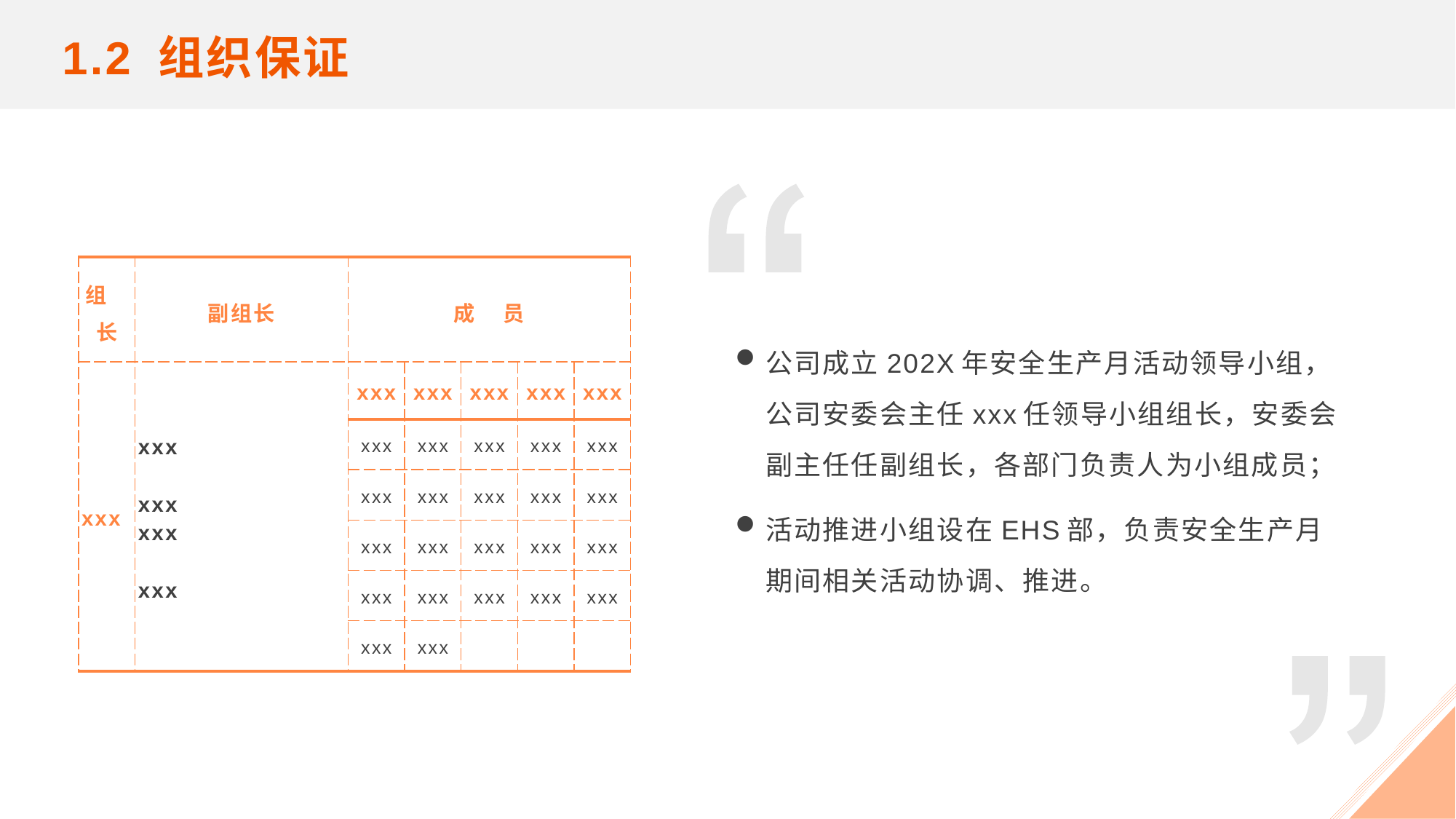

1.2 组织保证

| 组 长 | 副组长 | 成 员 |  |  |  |  |
| --- | --- | --- | --- | --- | --- | --- |
| xxx | xxx xxx xxx xxx | xxx | xxx | xxx | xxx | xxx |
|  |  | xxx | xxx | xxx | xxx | xxx |
|  |  | xxx | xxx | xxx | xxx | xxx |
|  |  | xxx | xxx | xxx | xxx | xxx |
|  |  | xxx | xxx | xxx | xxx | xxx |
|  |  | xxx | xxx |  |  |  |
公司成立202X年安全生产月活动领导小组，公司安委会主任xxx任领导小组组长，安委会副主任任副组长，各部门负责人为小组成员；
活动推进小组设在EHS部，负责安全生产月期间相关活动协调、推进。